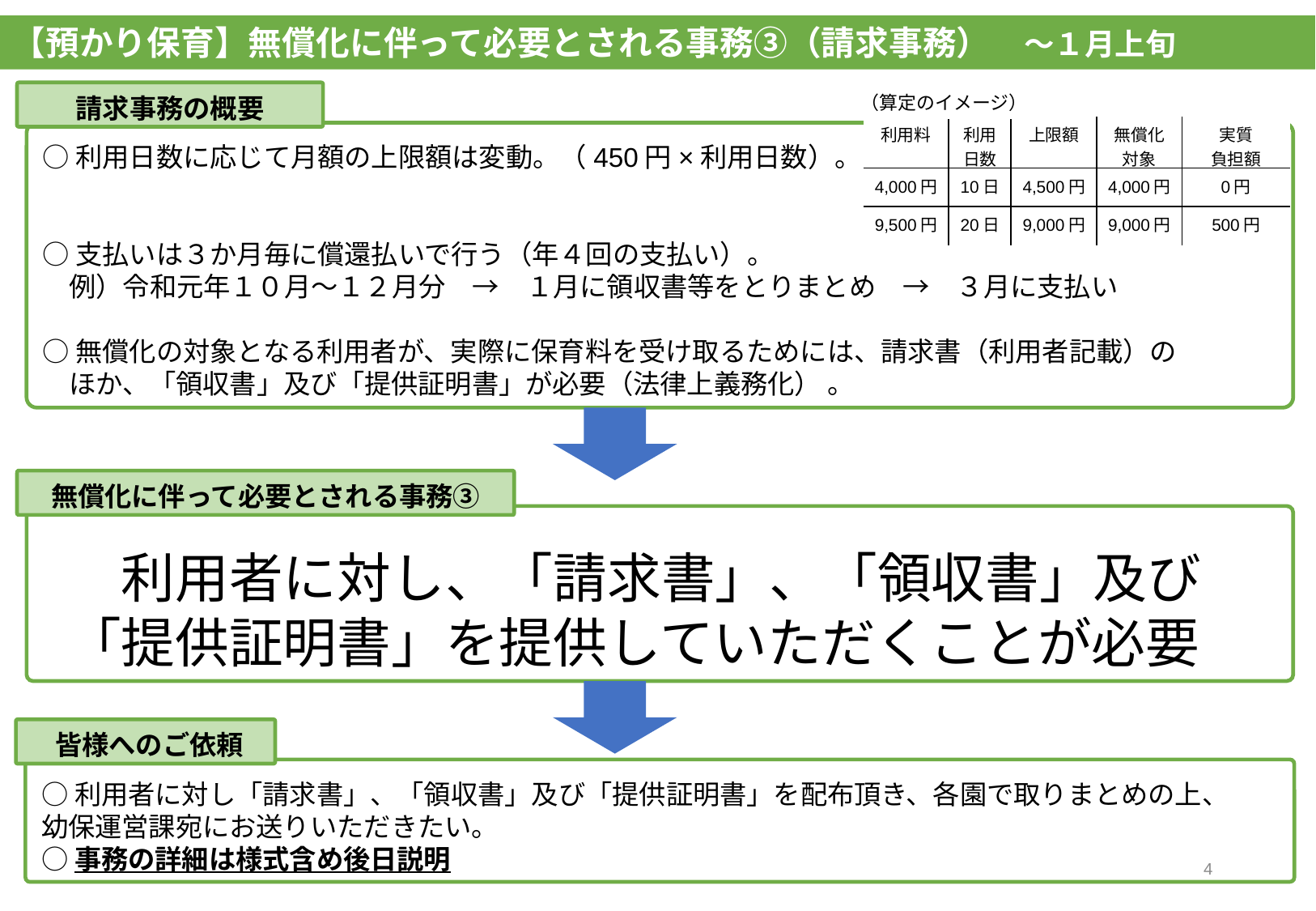

【預かり保育】無償化に伴って必要とされる事務③（請求事務）　～１月上旬
請求事務の概要
（算定のイメージ）
| 利用料 | 利用 日数 | 上限額 | 無償化 対象 | 実質 負担額 |
| --- | --- | --- | --- | --- |
| 4,000円 | 10日 | 4,500円 | 4,000円 | 0円 |
| 9,500円 | 20日 | 9,000円 | 9,000円 | 500円 |

○利用日数に応じて月額の上限額は変動。（450円×利用日数）。

○支払いは３か月毎に償還払いで行う（年４回の支払い）。
　例）令和元年１０月～１２月分　→　１月に領収書等をとりまとめ　→　３月に支払い

○無償化の対象となる利用者が、実際に保育料を受け取るためには、請求書（利用者記載）の
　ほか、「領収書」及び「提供証明書」が必要（法律上義務化） 。

無償化に伴って必要とされる事務③

　利用者に対し、「請求書」、「領収書」及び
「提供証明書」を提供していただくことが必要

　皆様へのご依頼

○利用者に対し「請求書」、「領収書」及び「提供証明書」を配布頂き、各園で取りまとめの上、
幼保運営課宛にお送りいただきたい。
○事務の詳細は様式含め後日説明

4